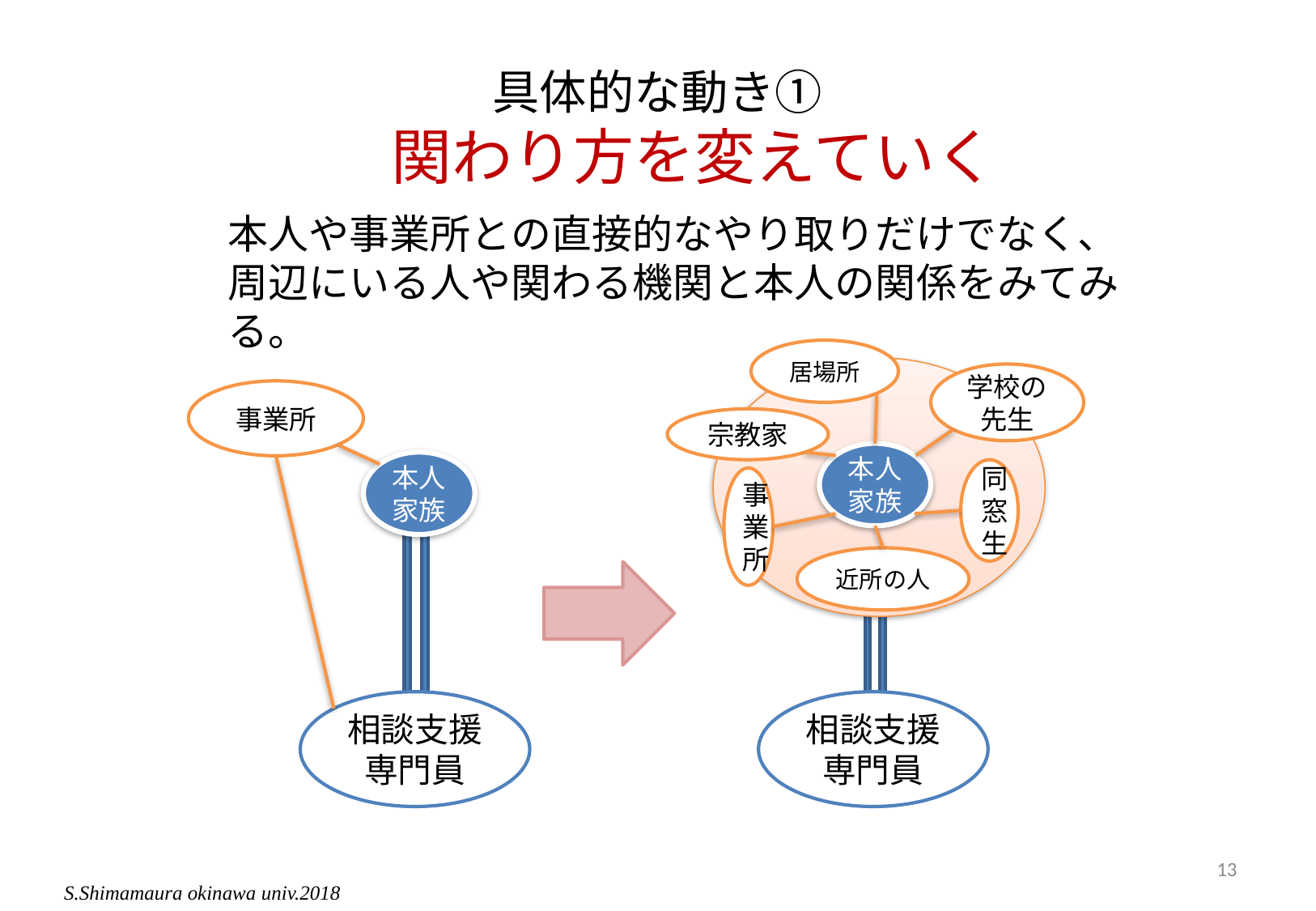

# 具体的な動き① 関わり方を変えていく
本人や事業所との直接的なやり取りだけでなく、周辺にいる人や関わる機関と本人の関係をみてみる。
居場所

学校の先生
事業所
宗教家
本人
家族
本人
家族
同窓生
事業所
近所の人

相談支援専門員
相談支援専門員
13
S.Shimamaura okinawa univ.2018